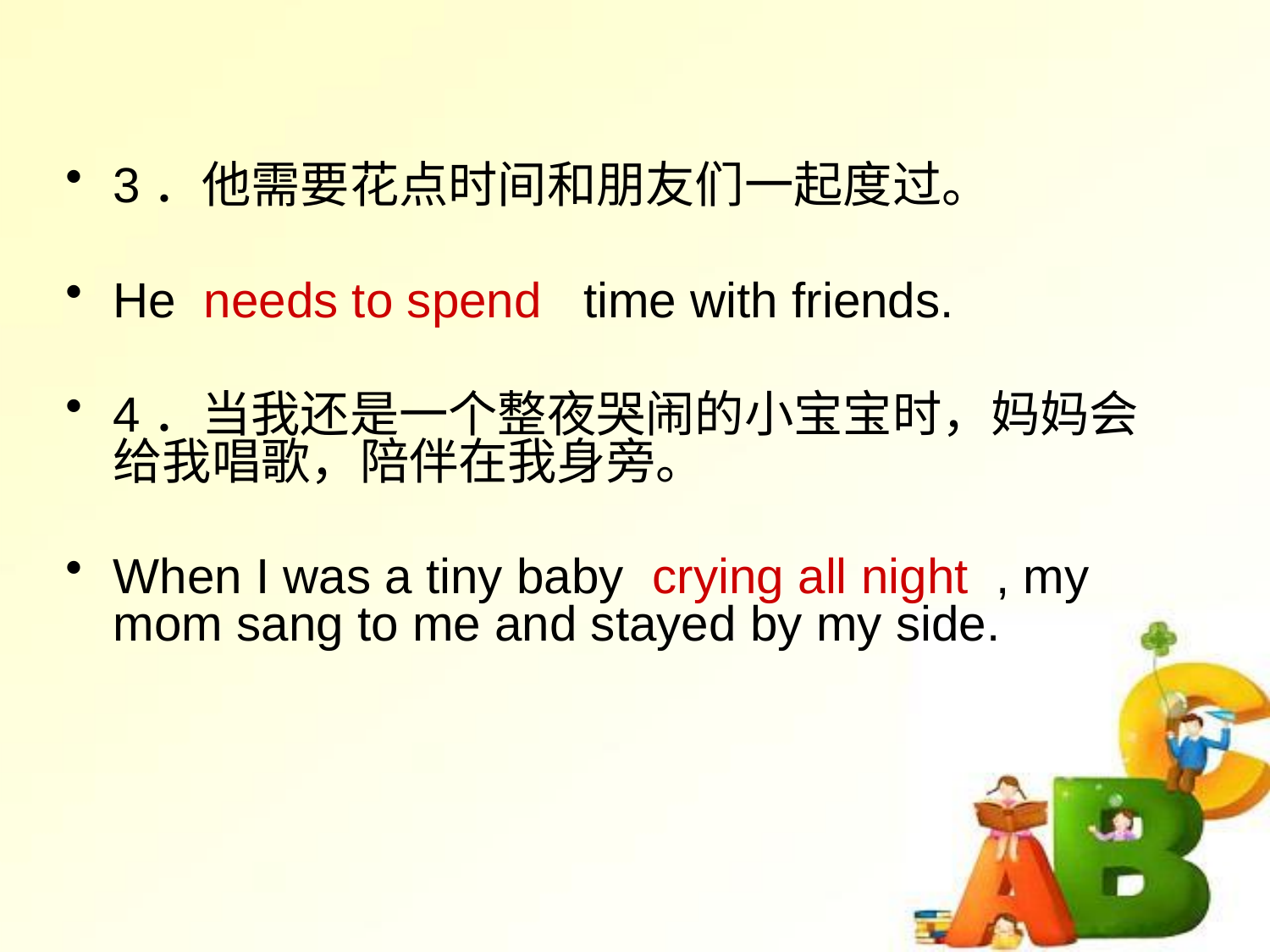

3．他需要花点时间和朋友们一起度过。

He  needs to spend   time with friends.

4．当我还是一个整夜哭闹的小宝宝时，妈妈会给我唱歌，陪伴在我身旁。

When I was a tiny baby  crying all night  , my mom sang to me and stayed by my side.